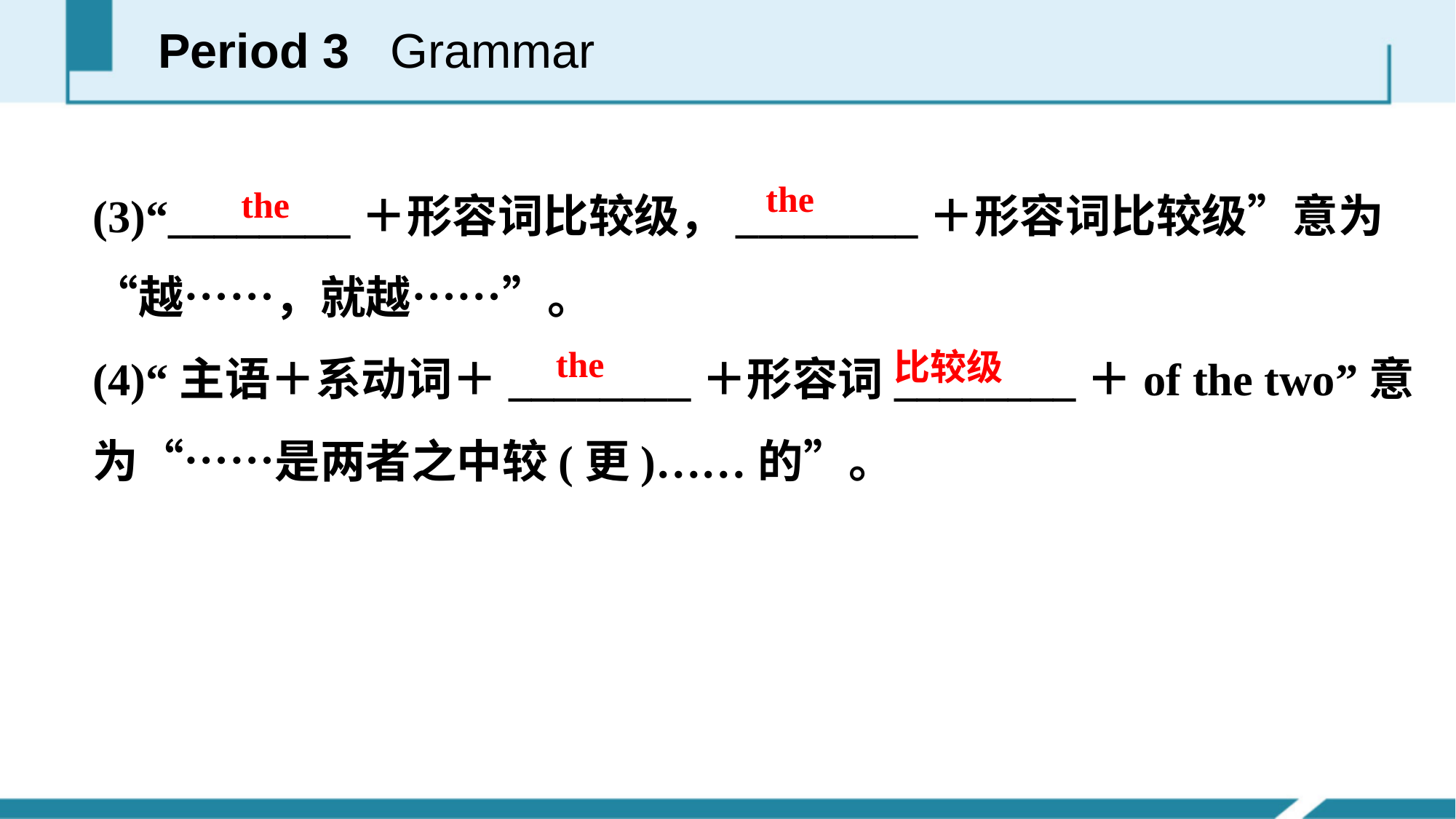

Period 3   Grammar
(3)“________＋形容词比较级，________＋形容词比较级”意为“越……，就越……”。
(4)“主语＋系动词＋________＋形容词________＋of the two”意为“……是两者之中较(更)……的”。
the
the
the
比较级